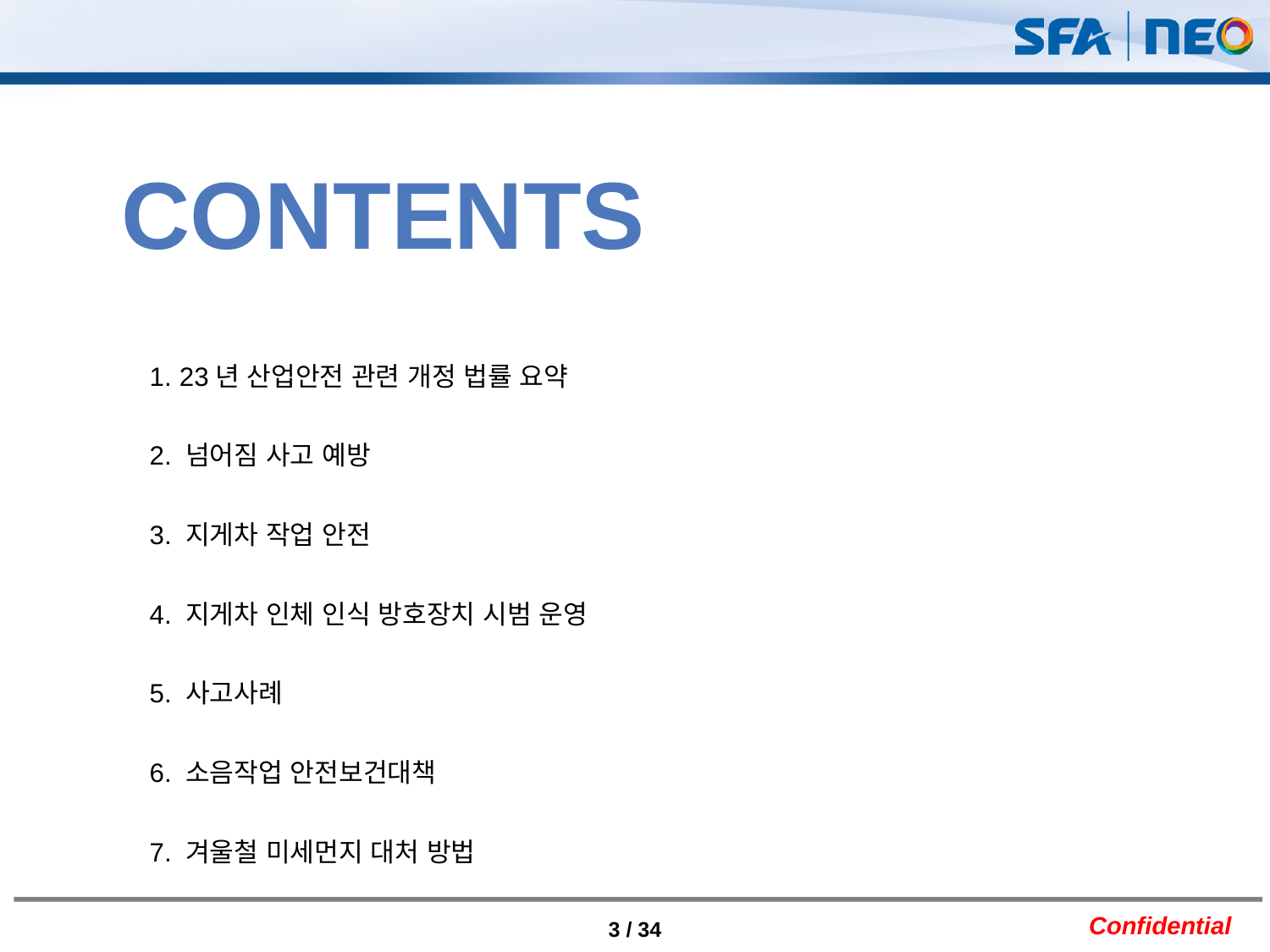

Contents
1. 23년 산업안전 관련 개정 법률 요약
2. 넘어짐 사고 예방
3. 지게차 작업 안전
4. 지게차 인체 인식 방호장치 시범 운영
5. 사고사례
6. 소음작업 안전보건대책
7. 겨울철 미세먼지 대처 방법